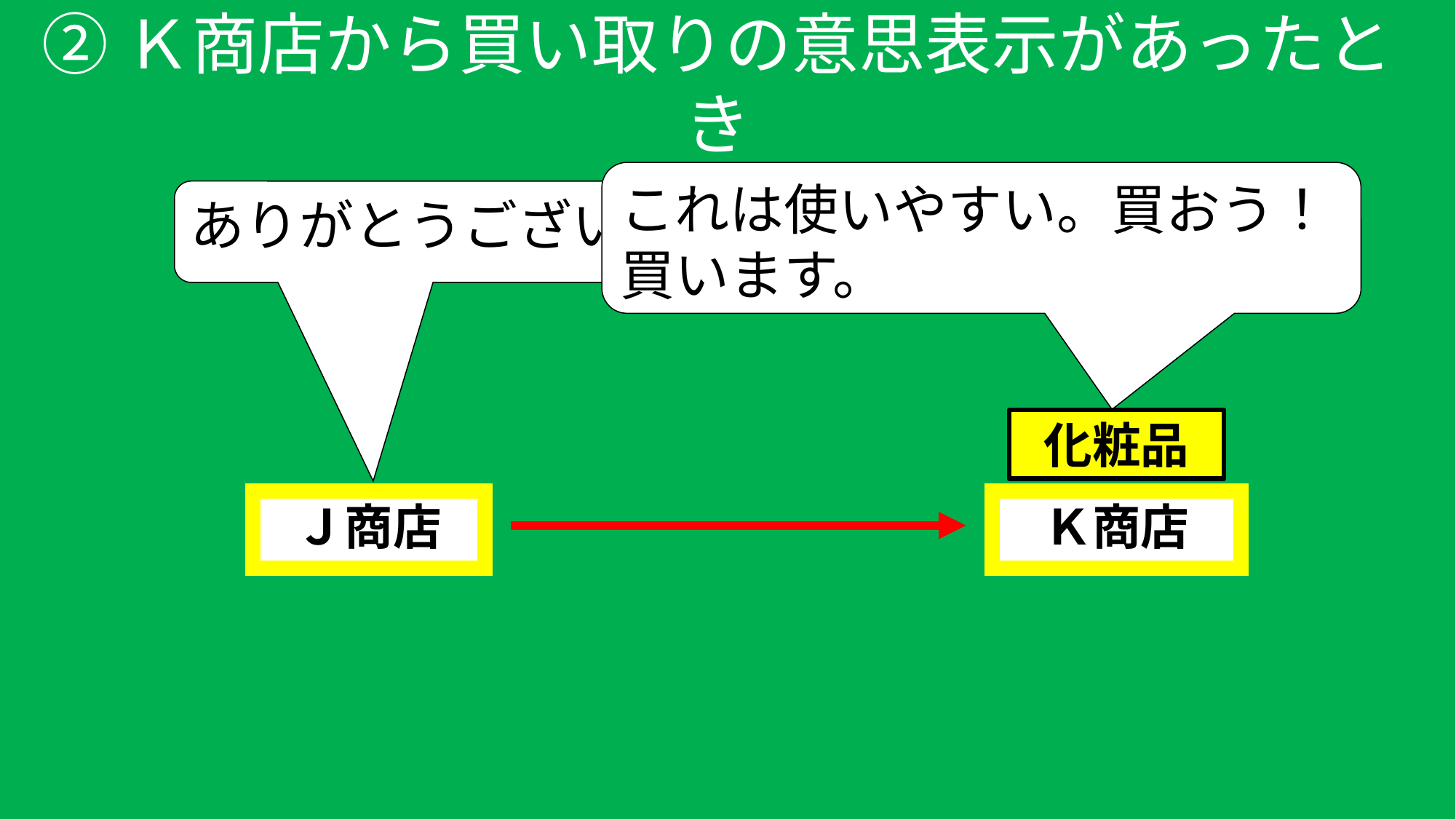

②Ｋ商店から買い取りの意思表示があったとき
これは使いやすい。買おう！
買います。

ありがとうございます。
化粧品
Ｊ商店
Ｋ商店